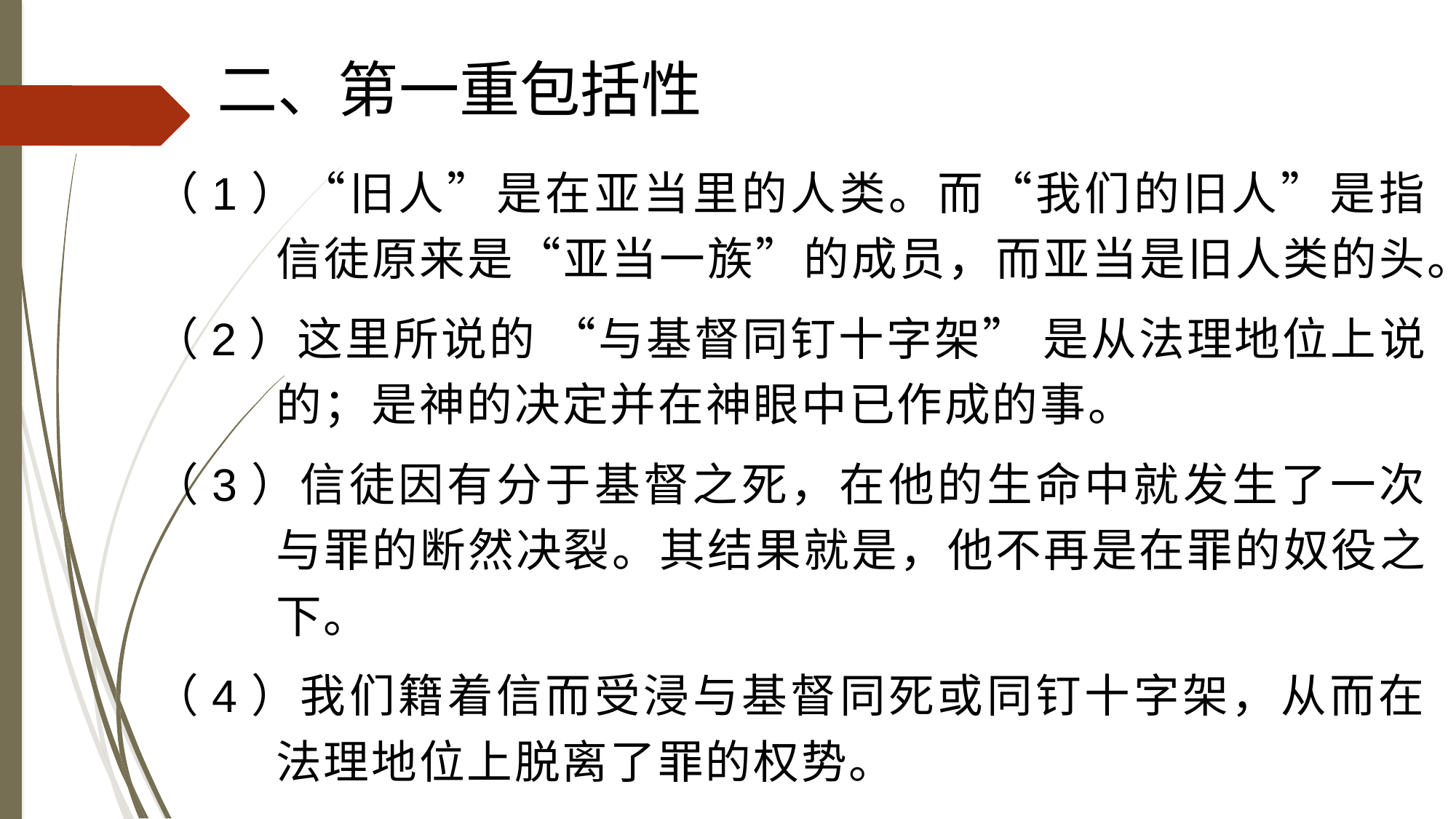

# 二、第一重包括性
（1）“旧人”是在亚当里的人类。而“我们的旧人”是指信徒原来是“亚当一族”的成员，而亚当是旧人类的头。
（2）这里所说的 “与基督同钉十字架” 是从法理地位上说的；是神的决定并在神眼中已作成的事。
（3）信徒因有分于基督之死，在他的生命中就发生了一次与罪的断然决裂。其结果就是，他不再是在罪的奴役之下。
（4）我们籍着信而受浸与基督同死或同钉十字架，从而在法理地位上脱离了罪的权势。